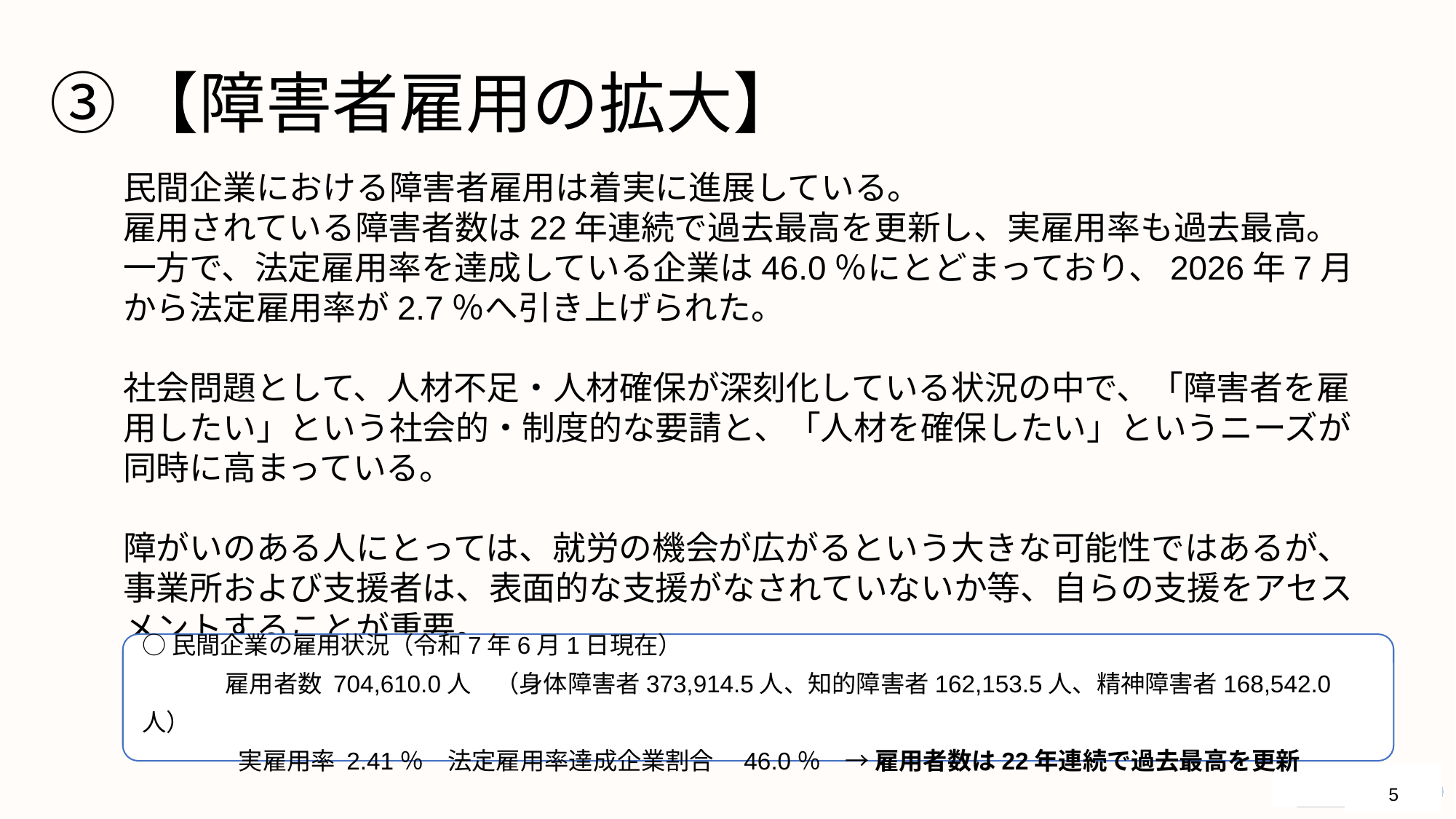

③【障害者雇用の拡大】
民間企業における障害者雇用は着実に進展している。
雇用されている障害者数は22年連続で過去最高を更新し、実雇用率も過去最高。
一方で、法定雇用率を達成している企業は46.0％にとどまっており、2026年7月から法定雇用率が2.7％へ引き上げられた。

社会問題として、人材不足・人材確保が深刻化している状況の中で、「障害者を雇用したい」という社会的・制度的な要請と、「人材を確保したい」というニーズが同時に高まっている。

障がいのある人にとっては、就労の機会が広がるという大きな可能性ではあるが、事業所および支援者は、表面的な支援がなされていないか等、自らの支援をアセスメントすることが重要。

○民間企業の雇用状況（令和7年6月1日現在）
　  　　雇用者数 704,610.0人　（身体障害者373,914.5人、知的障害者162,153.5人、精神障害者168,542.0人）
　　　　実雇用率 2.41％　法定雇用率達成企業割合　46.0％　→ 雇用者数は22年連続で過去最高を更新

5